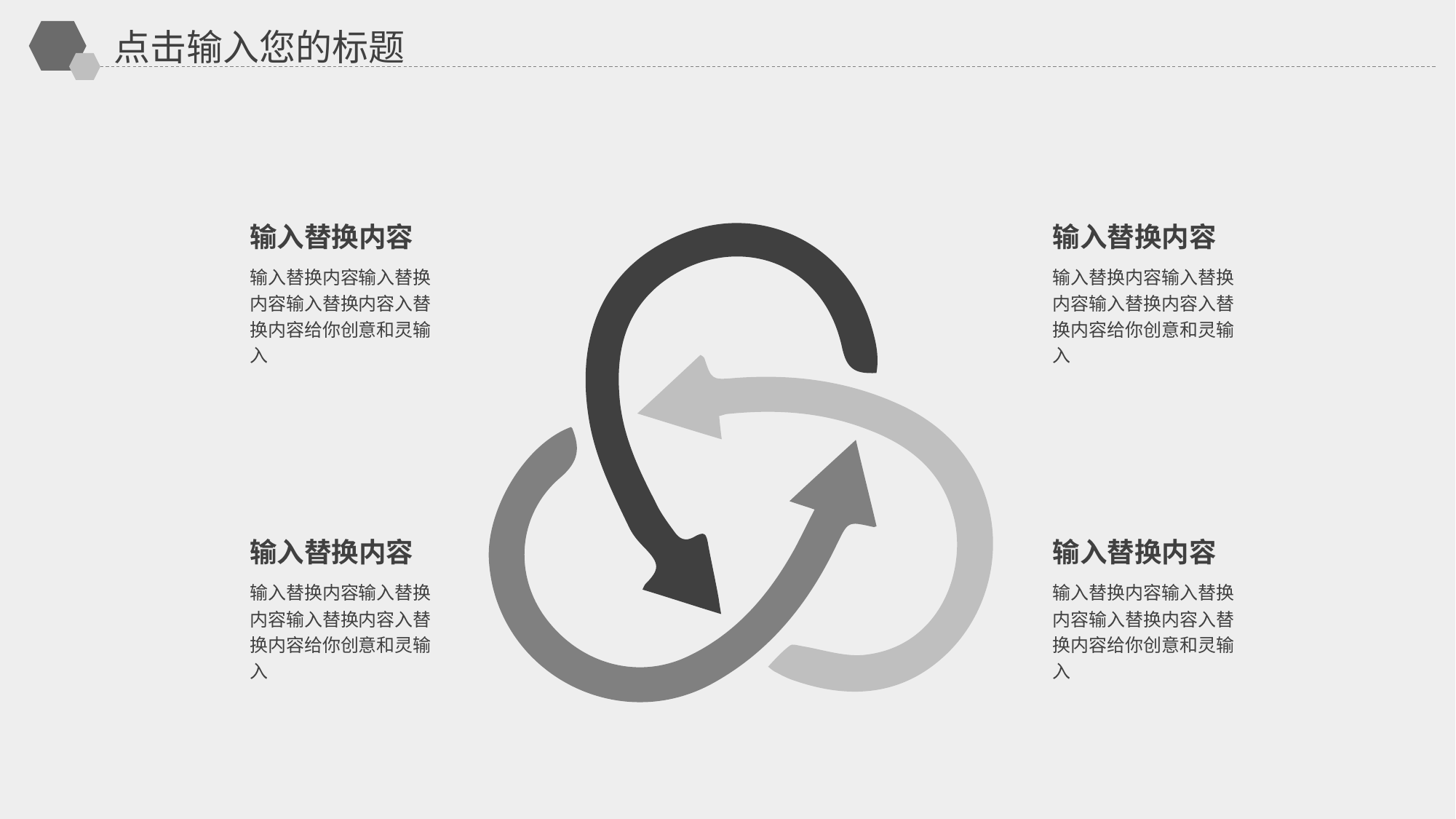

点击输入您的标题

输入替换内容
输入替换内容输入替换内容输入替换内容入替换内容给你创意和灵输入
输入替换内容
输入替换内容输入替换内容输入替换内容入替换内容给你创意和灵输入

输入替换内容
输入替换内容输入替换内容输入替换内容入替换内容给你创意和灵输入
输入替换内容
输入替换内容输入替换内容输入替换内容入替换内容给你创意和灵输入